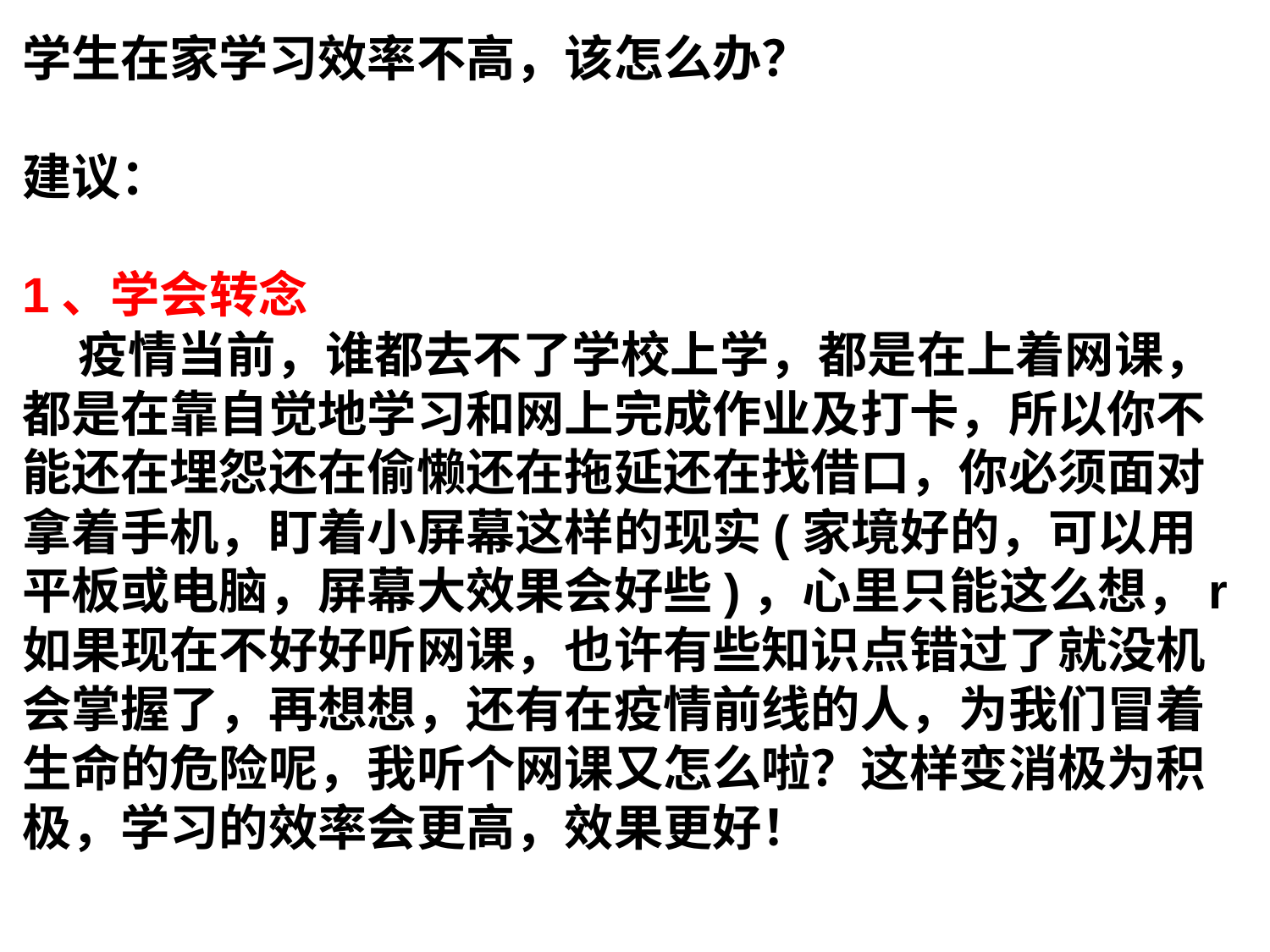

学生在家学习效率不高，该怎么办？

建议：

1、学会转念
    疫情当前，谁都去不了学校上学，都是在上着网课，都是在靠自觉地学习和网上完成作业及打卡，所以你不能还在埋怨还在偷懒还在拖延还在找借口，你必须面对拿着手机，盯着小屏幕这样的现实(家境好的，可以用平板或电脑，屏幕大效果会好些)，心里只能这么想，r如果现在不好好听网课，也许有些知识点错过了就没机会掌握了，再想想，还有在疫情前线的人，为我们冒着生命的危险呢，我听个网课又怎么啦？这样变消极为积极，学习的效率会更高，效果更好！